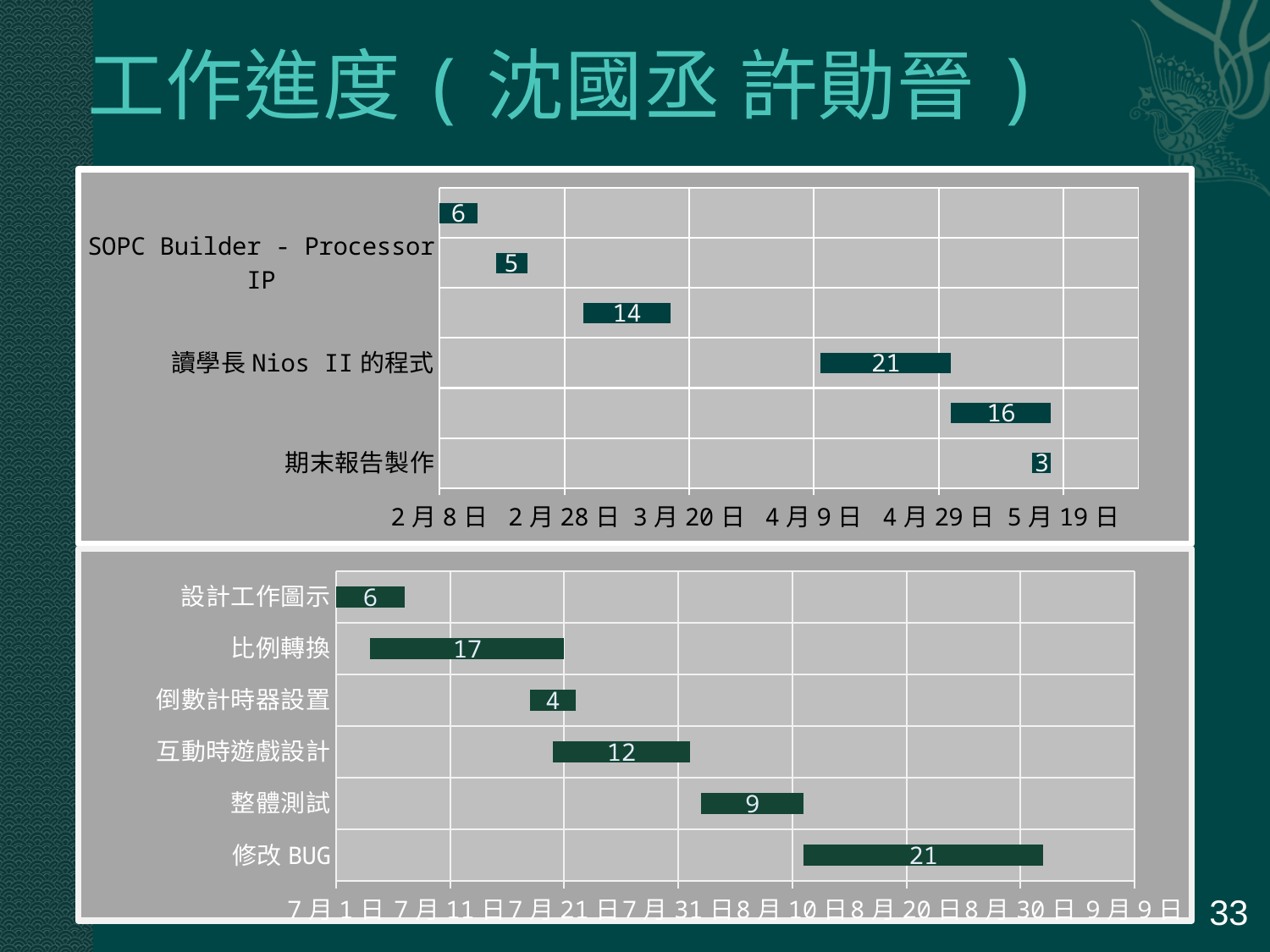

# 工作進度(沈國丞 許勛晉)

### Chart

| Category | 開始 | 期間 |
|---|---|---|
| 期末報告製作 | 41773.0 | 3.0 |
| D5M抓取光點位置 | 41760.0 | 16.0 |
| 讀學長Nios II的程式 | 41739.0 | 21.0 |
| 練習Nios II | 41701.0 | 14.0 |
| SOPC Builder - Processor IP | 41687.0 | 5.0 |
| 互動式教學投影筆設計 | 41678.0 | 6.0 |

### Chart

| Category | 開始 | 期間 |
|---|---|---|
| 修改BUG | 41862.0 | 21.0 |
| 整體測試 | 41853.0 | 9.0 |
| 互動時遊戲設計 | 41840.0 | 12.0 |
| 倒數計時器設置 | 41838.0 | 4.0 |
| 比例轉換 | 41824.0 | 17.0 |
| 設計工作圖示 | 41821.0 | 6.0 |
33